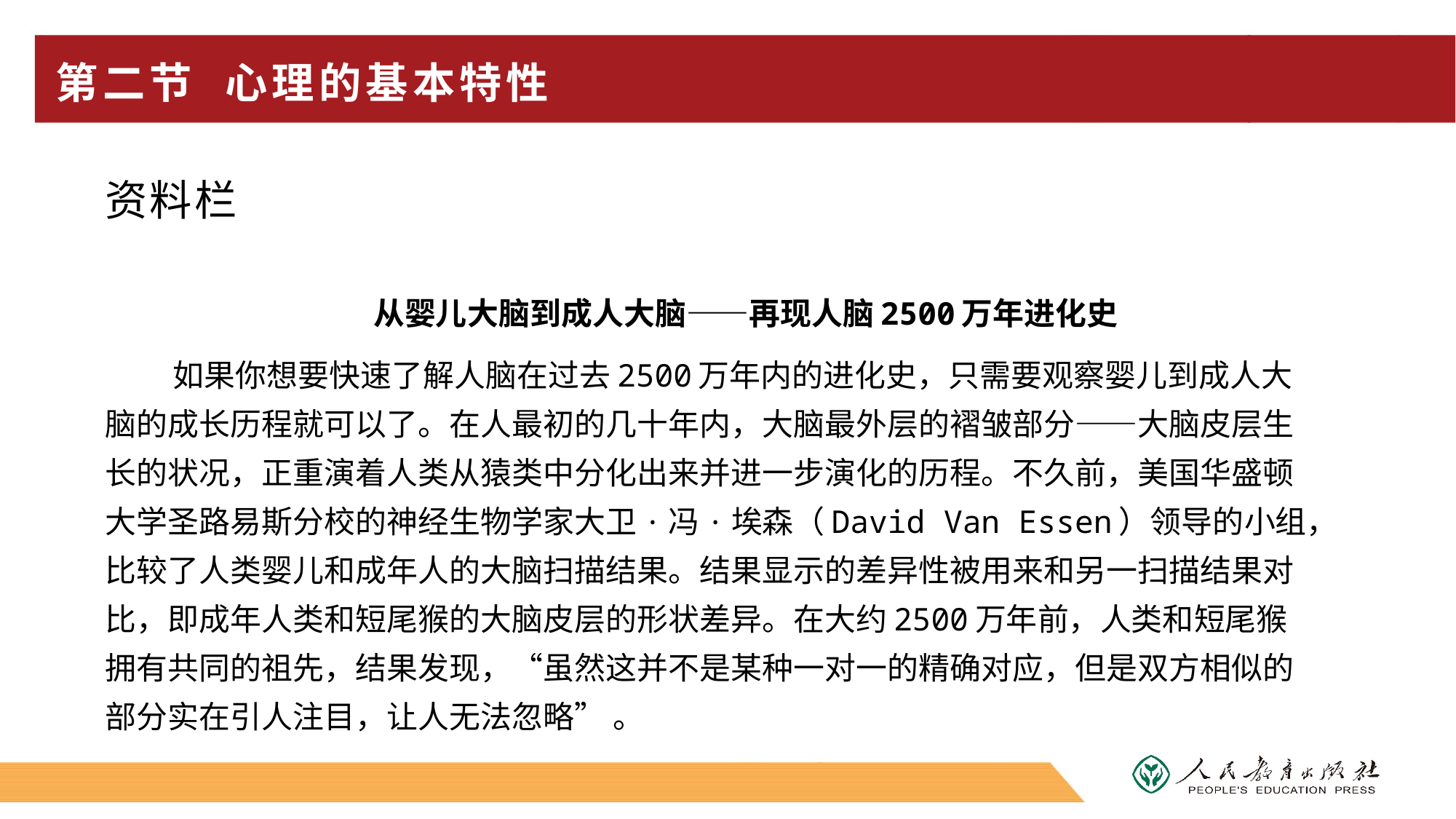

# 第二节  心理的基本特性
资料栏
从婴儿大脑到成人大脑——再现人脑2500万年进化史
如果你想要快速了解人脑在过去2500万年内的进化史，只需要观察婴儿到成人大脑的成长历程就可以了。在人最初的几十年内，大脑最外层的褶皱部分——大脑皮层生长的状况，正重演着人类从猿类中分化出来并进一步演化的历程。不久前，美国华盛顿大学圣路易斯分校的神经生物学家大卫·冯·埃森（David Van Essen）领导的小组，比较了人类婴儿和成年人的大脑扫描结果。结果显示的差异性被用来和另一扫描结果对比，即成年人类和短尾猴的大脑皮层的形状差异。在大约2500万年前，人类和短尾猴拥有共同的祖先，结果发现，“虽然这并不是某种一对一的精确对应，但是双方相似的部分实在引人注目，让人无法忽略” 。